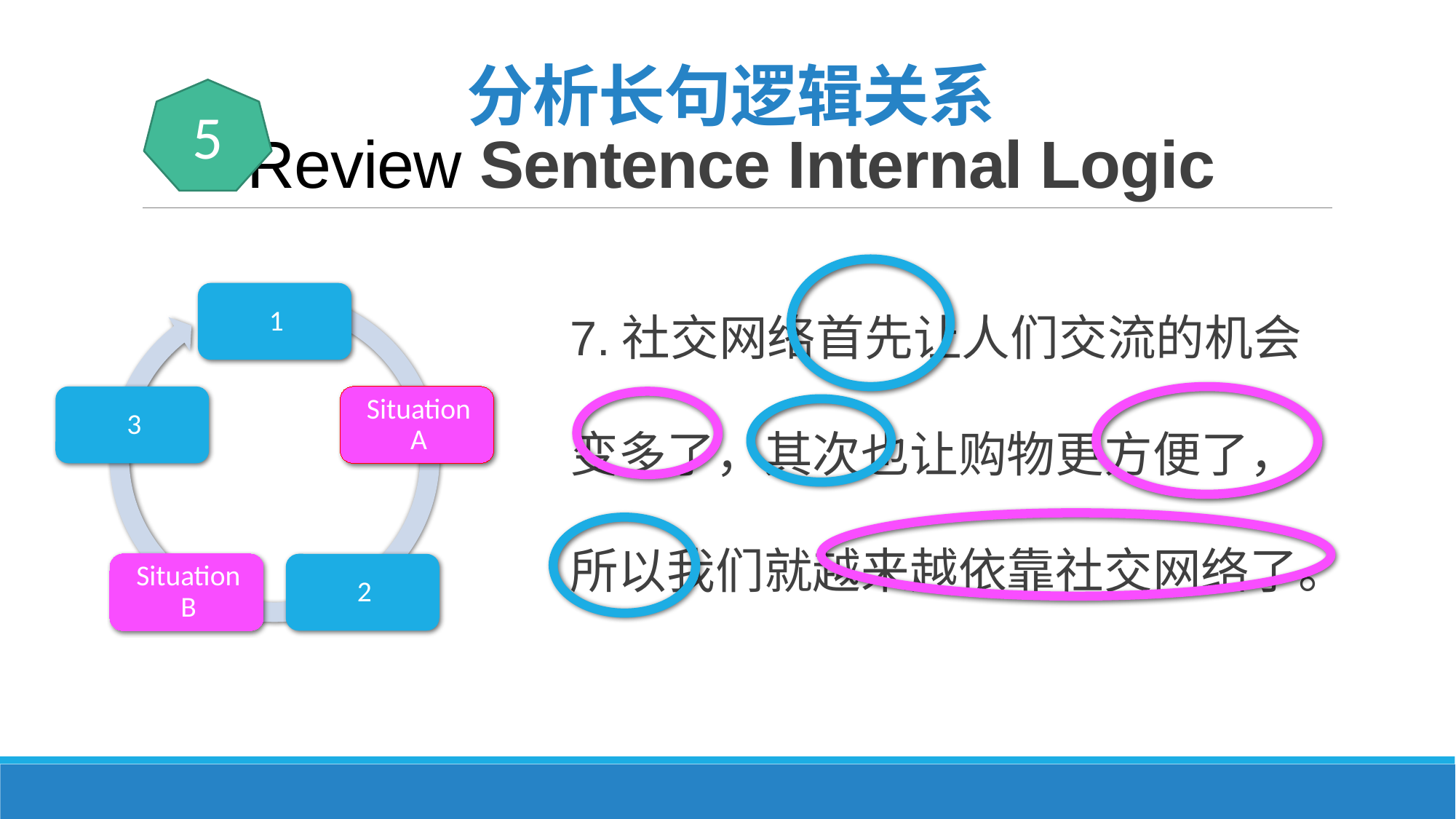

# 分析长句逻辑关系 Review Sentence Internal Logic
5
7.社交网络首先让人们交流的机会变多了，其次也让购物更方便了，所以我们就越来越依靠社交网络了。

1
Situation A
2
Situation B
3